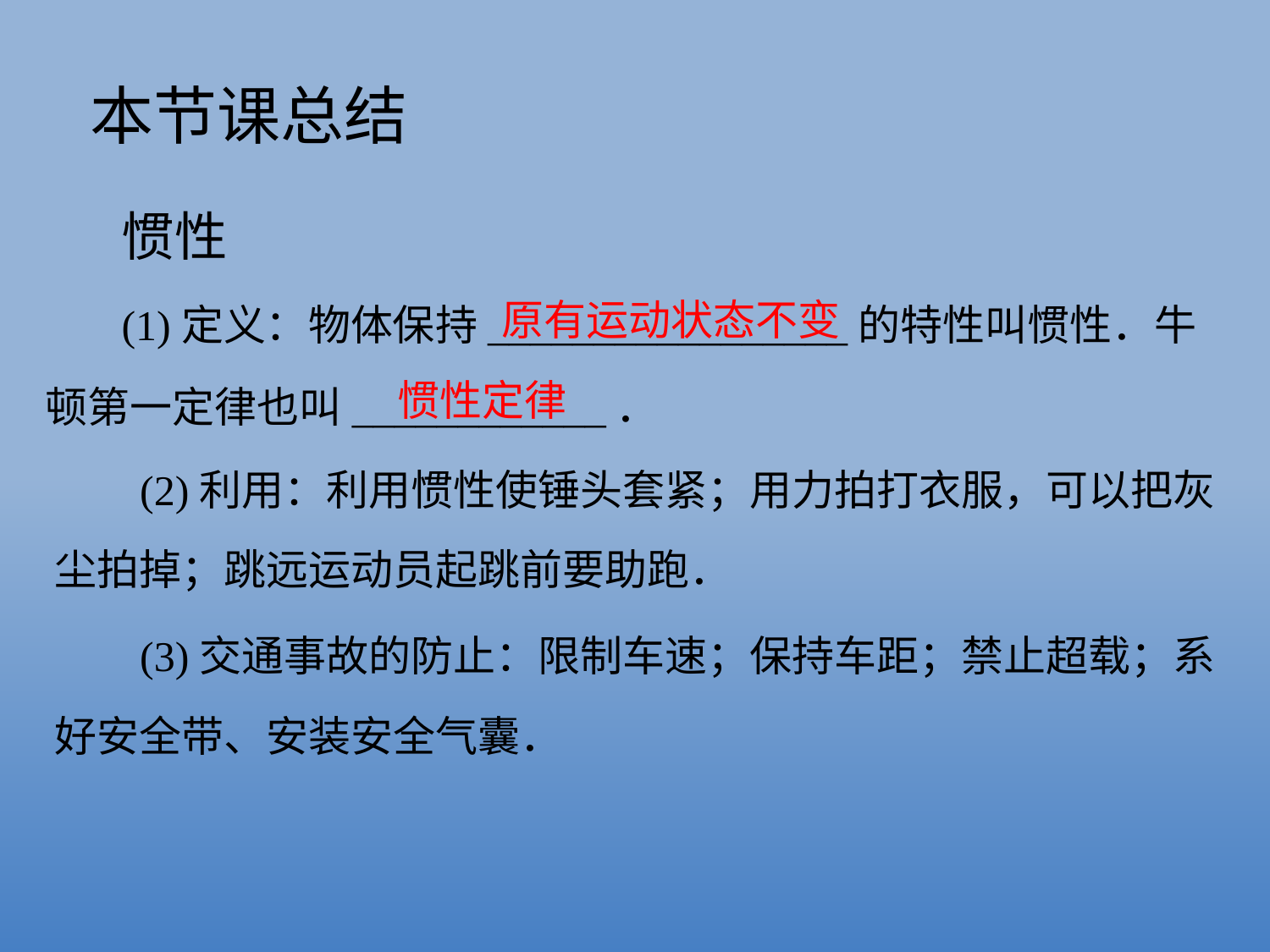

本节课总结
惯性

(1)定义：物体保持_________________的特性叫惯性．牛
原有运动状态不变
惯性定律
顿第一定律也叫____________．
	(2)利用：利用惯性使锤头套紧；用力拍打衣服，可以把灰

尘拍掉；跳远运动员起跳前要助跑．

	(3)交通事故的防止：限制车速；保持车距；禁止超载；系

好安全带、安装安全气囊．